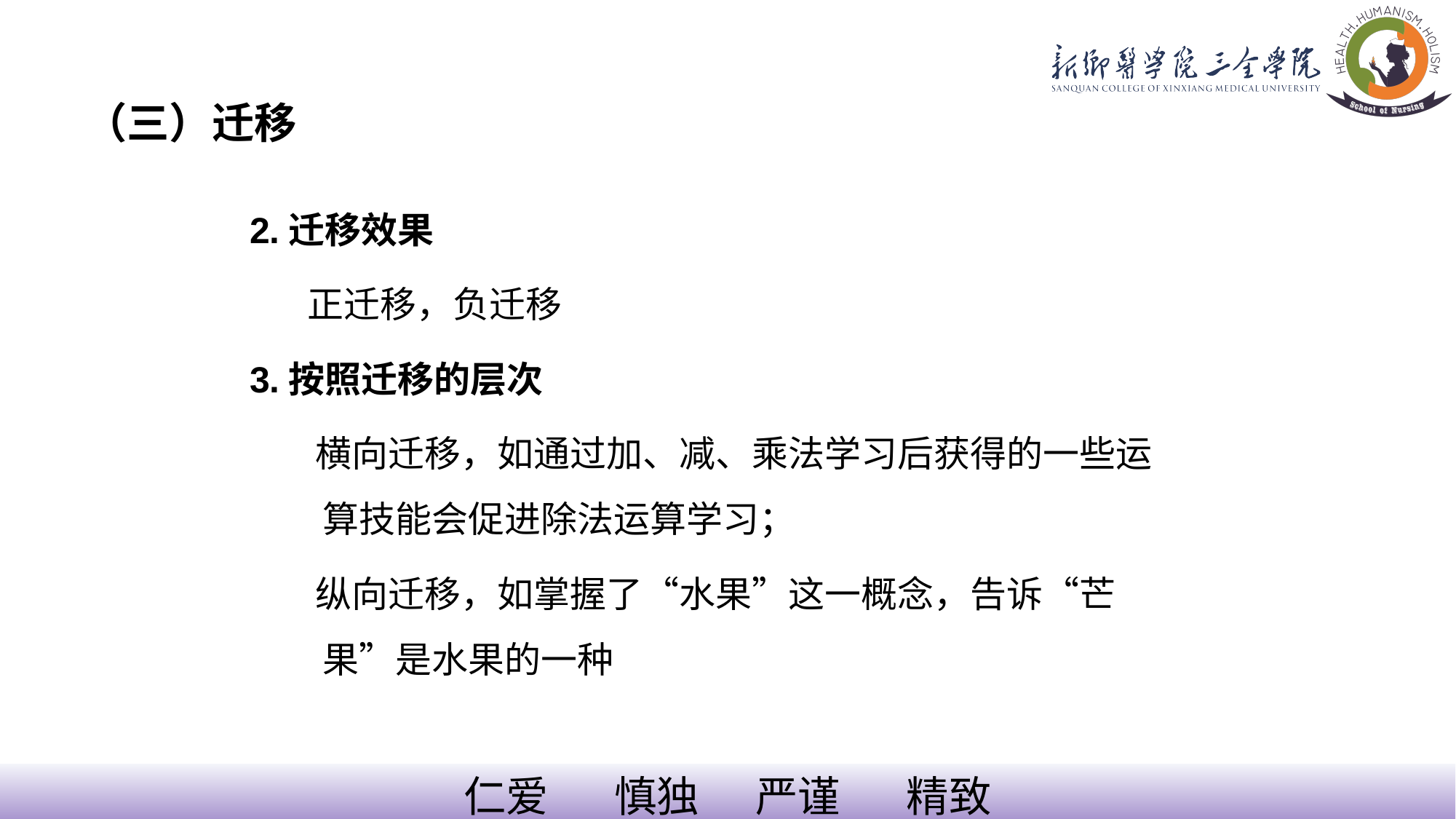

（三）迁移
2.迁移效果
      正迁移，负迁移
3.按照迁移的层次
       横向迁移，如通过加、减、乘法学习后获得的一些运算技能会促进除法运算学习；
       纵向迁移，如掌握了“水果”这一概念，告诉“芒果”是水果的一种